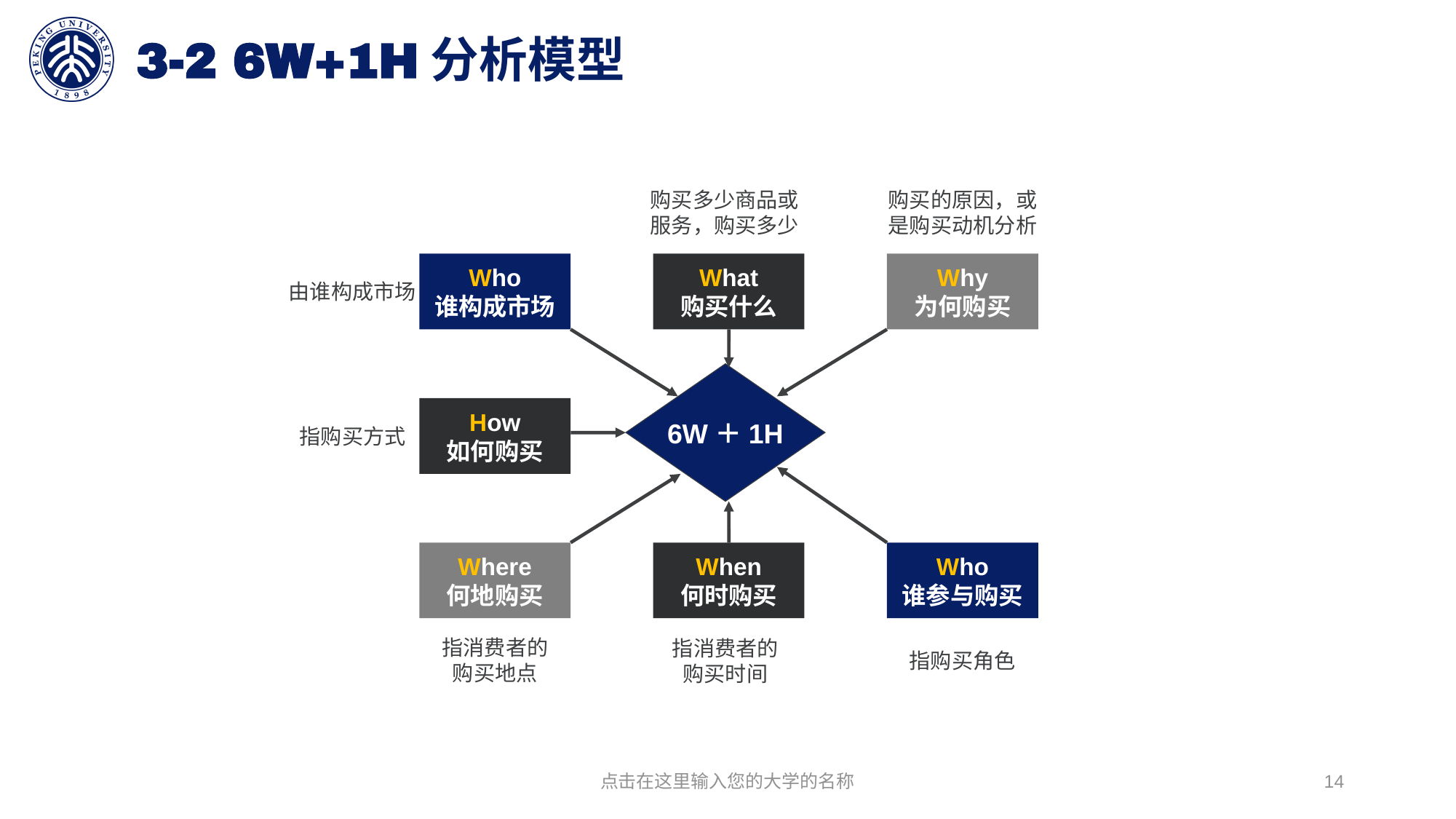

# 3-2 6W+1H分析模型
购买多少商品或服务，购买多少
购买的原因，或是购买动机分析
Who
谁构成市场
What
购买什么
Why
为何购买
由谁构成市场

6W＋1H
How
如何购买
指购买方式

Where
何地购买
When
何时购买
Who
谁参与购买
指消费者的购买地点
指消费者的购买时间
指购买角色
点击在这里输入您的大学的名称
14